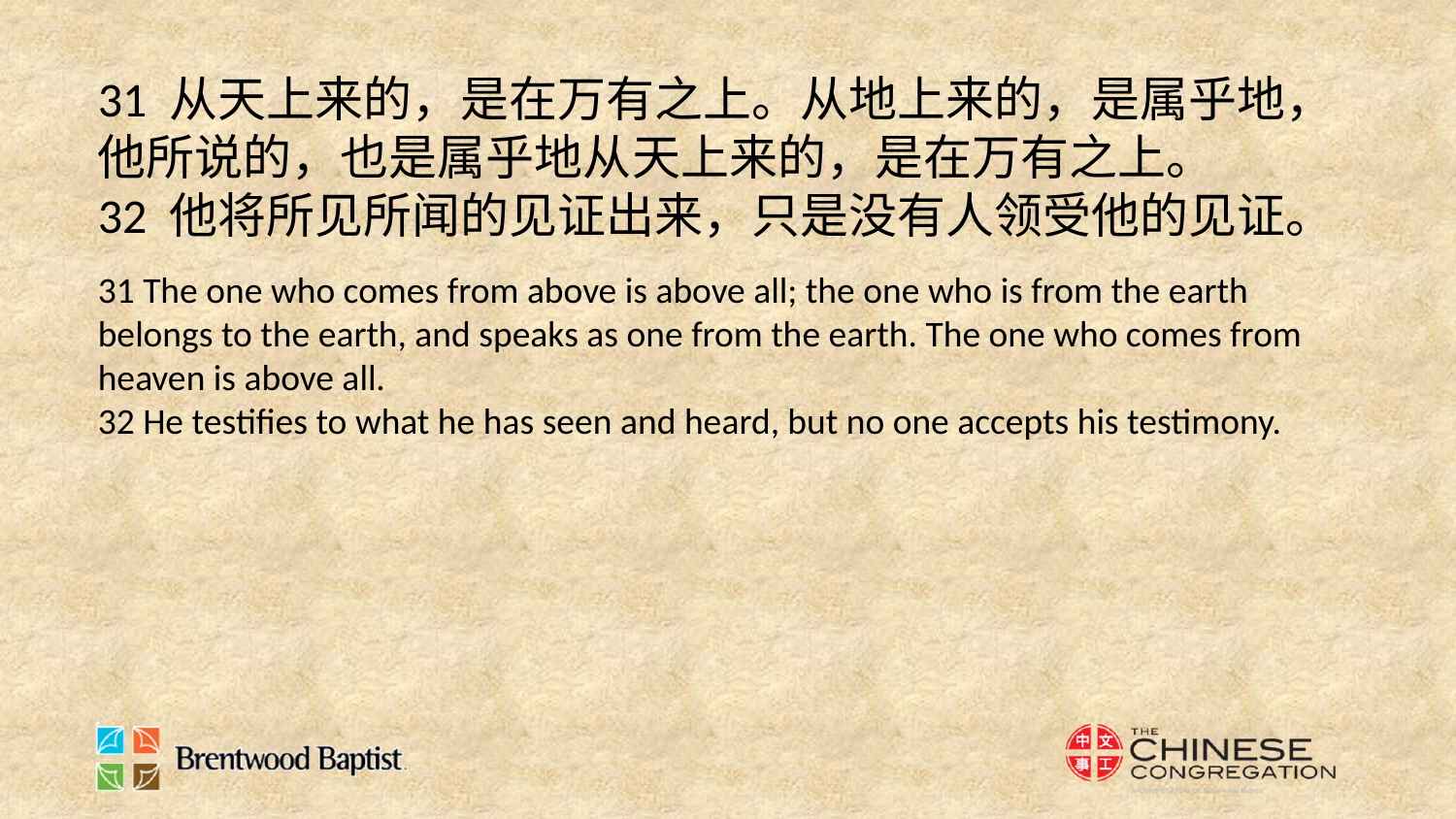

31 从天上来的，是在万有之上。从地上来的，是属乎地，他所说的，也是属乎地从天上来的，是在万有之上。
32 他将所见所闻的见证出来，只是没有人领受他的见证。

31 The one who comes from above is above all; the one who is from the earth belongs to the earth, and speaks as one from the earth. The one who comes from heaven is above all.
32 He testifies to what he has seen and heard, but no one accepts his testimony.